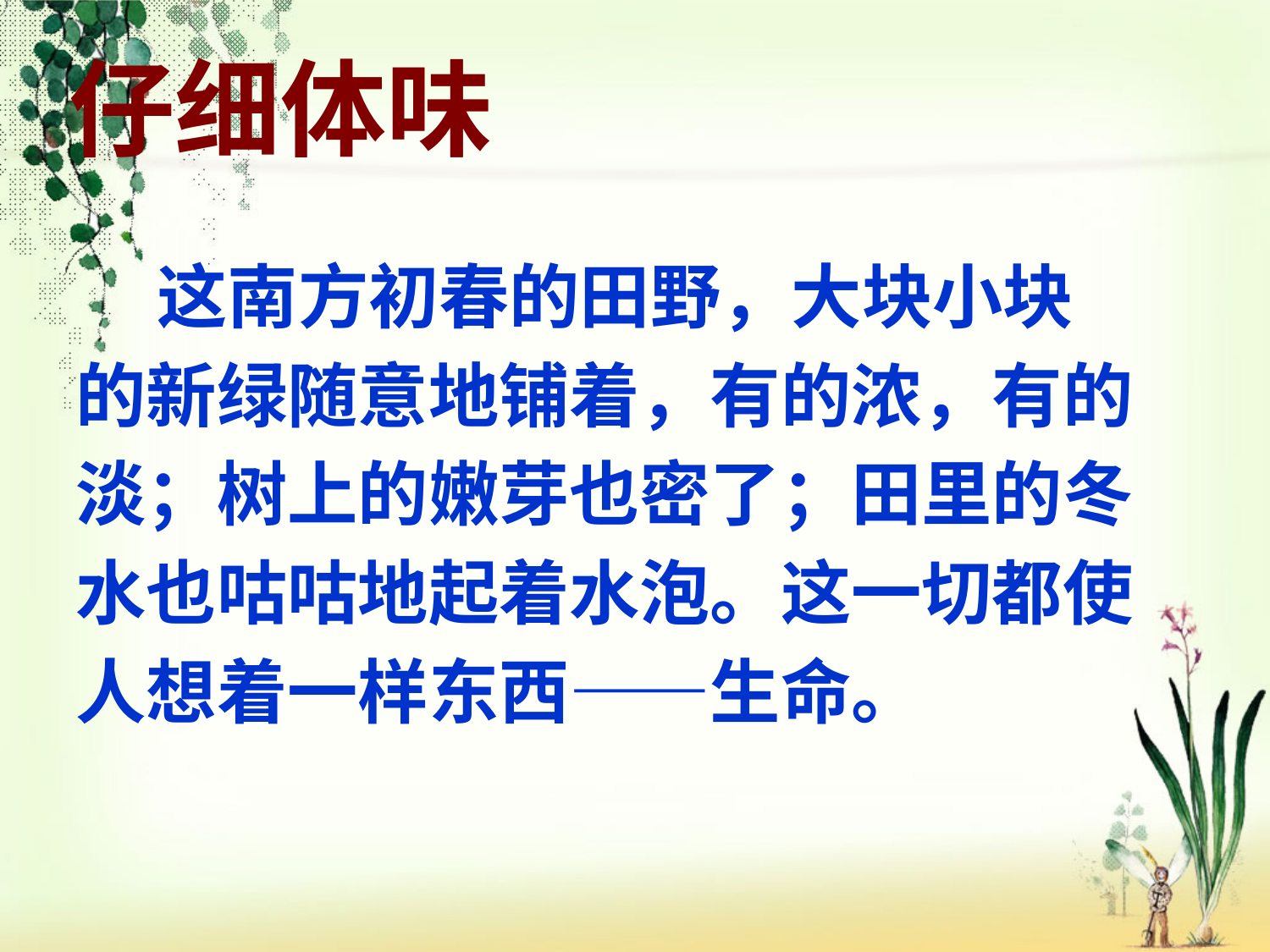

# 仔细体味
    这南方初春的田野，大块小块
的新绿随意地铺着，有的浓，有的
淡；树上的嫩芽也密了；田里的冬
水也咕咕地起着水泡。这一切都使
人想着一样东西——生命。